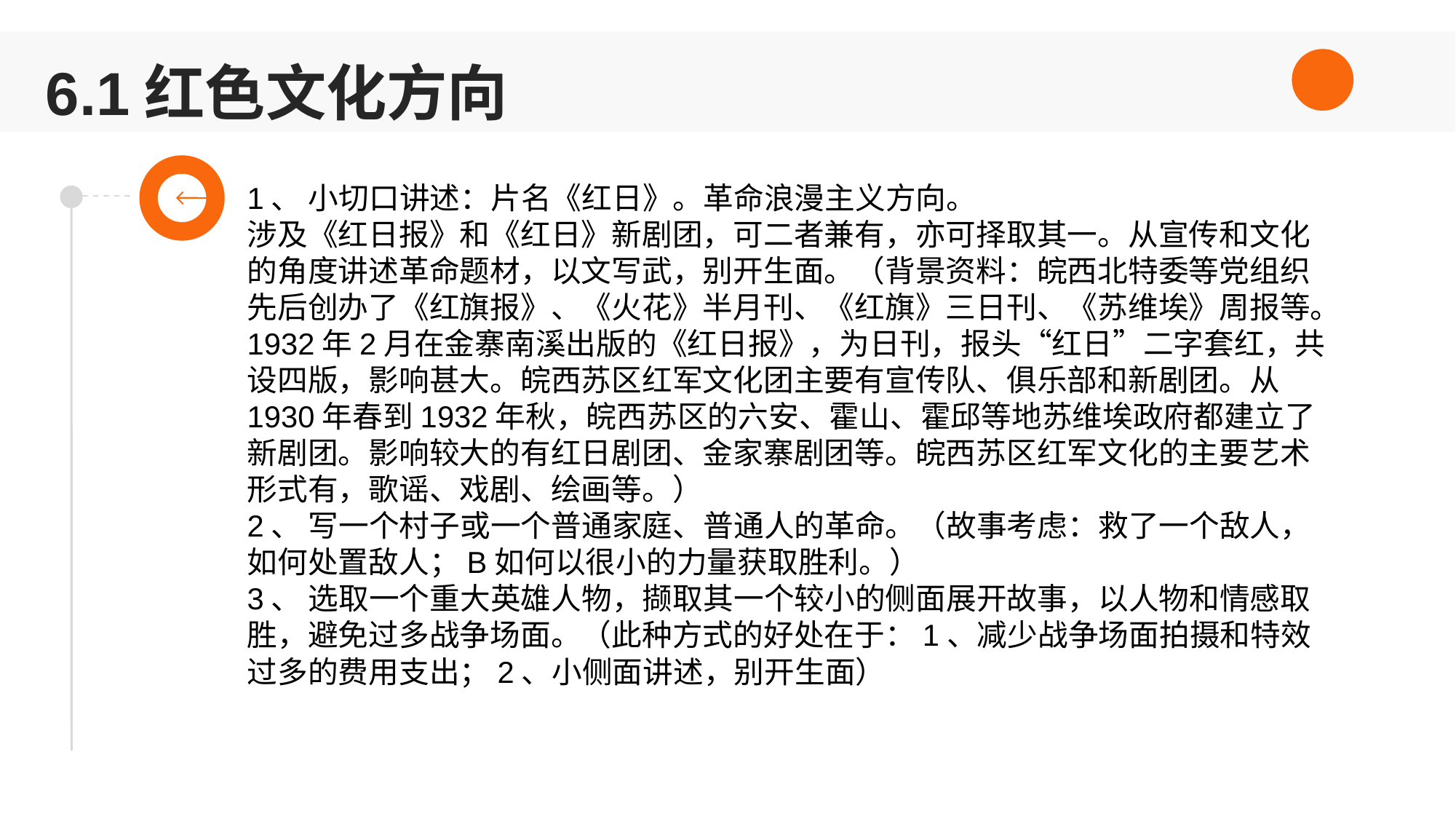

6.1红色文化方向

1、 小切口讲述：片名《红日》。革命浪漫主义方向。
涉及《红日报》和《红日》新剧团，可二者兼有，亦可择取其一。从宣传和文化的角度讲述革命题材，以文写武，别开生面。（背景资料：皖西北特委等党组织先后创办了《红旗报》、《火花》半月刊、《红旗》三日刊、《苏维埃》周报等。1932年2月在金寨南溪出版的《红日报》，为日刊，报头“红日”二字套红，共设四版，影响甚大。皖西苏区红军文化团主要有宣传队、俱乐部和新剧团。从1930年春到1932年秋，皖西苏区的六安、霍山、霍邱等地苏维埃政府都建立了新剧团。影响较大的有红日剧团、金家寨剧团等。皖西苏区红军文化的主要艺术形式有，歌谣、戏剧、绘画等。）
2、 写一个村子或一个普通家庭、普通人的革命。（故事考虑：救了一个敌人，如何处置敌人；B如何以很小的力量获取胜利。）
3、 选取一个重大英雄人物，撷取其一个较小的侧面展开故事，以人物和情感取胜，避免过多战争场面。（此种方式的好处在于：1、减少战争场面拍摄和特效过多的费用支出；2、小侧面讲述，别开生面）